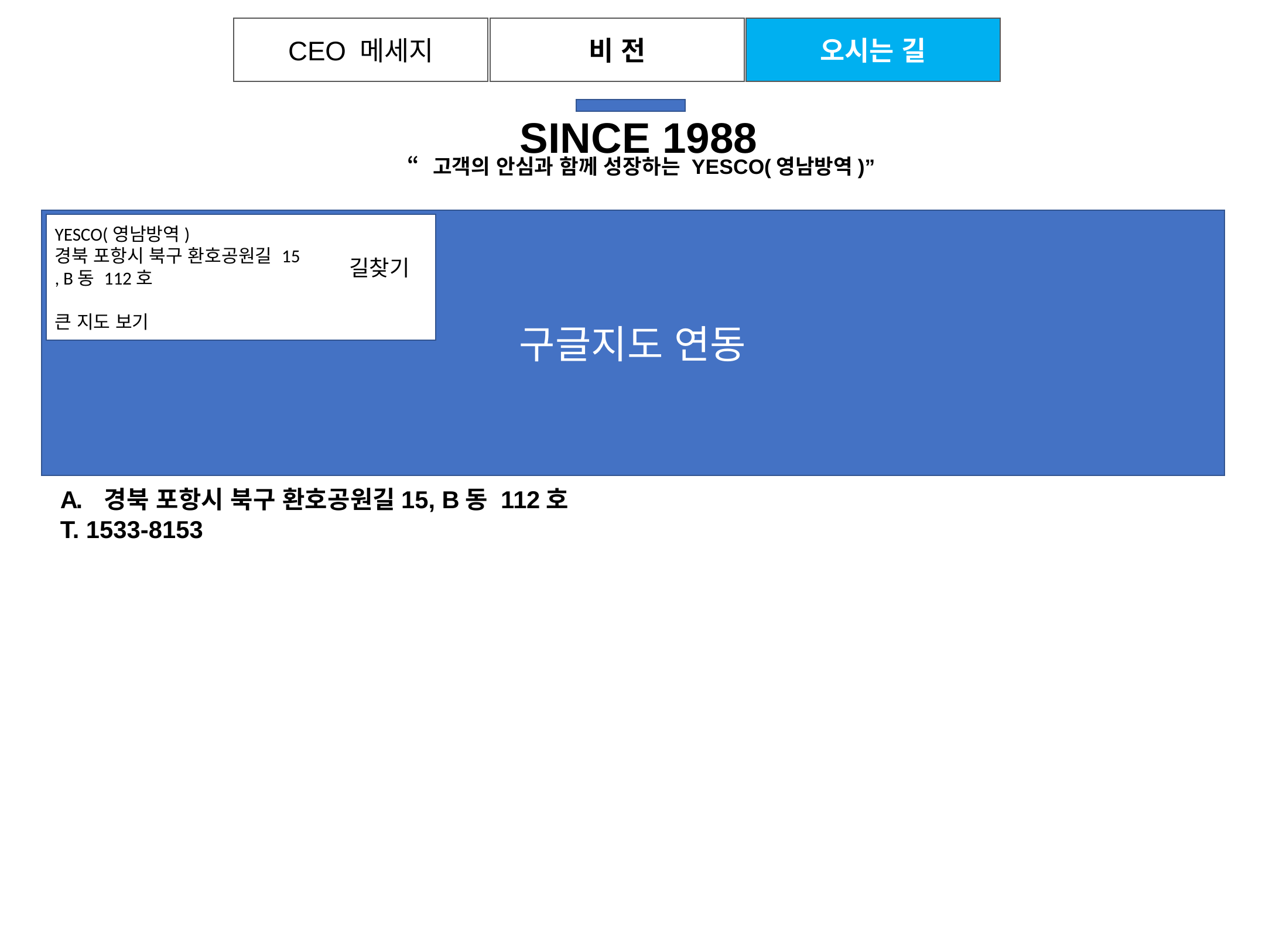

CEO 메세지
비 전
오시는 길

SINCE 1988
“고객의 안심과 함께 성장하는 YESCO(영남방역)”
구글지도 연동
YESCO(영남방역)
경북 포항시 북구 환호공원길 15
, B동 112호

큰 지도 보기
길찾기
경북 포항시 북구 환호공원길15, B동 112호
T. 1533-8153